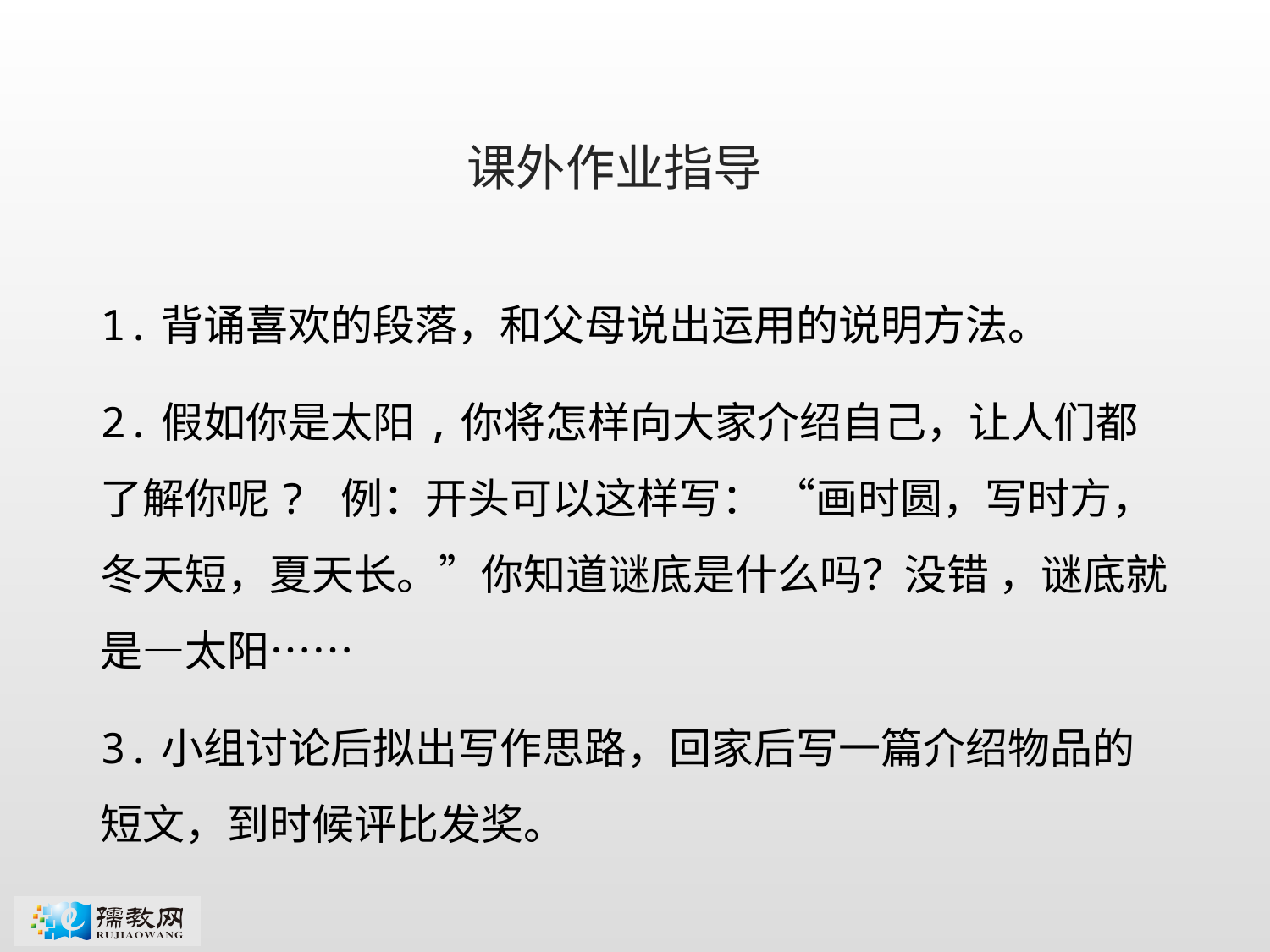

课外作业指导
1.背诵喜欢的段落，和父母说出运用的说明方法。
2.假如你是太阳,你将怎样向大家介绍自己，让人们都了解你呢? 例：开头可以这样写： “画时圆，写时方，冬天短，夏天长。”你知道谜底是什么吗？没错 ，谜底就是—太阳……
3.小组讨论后拟出写作思路，回家后写一篇介绍物品的短文，到时候评比发奖。